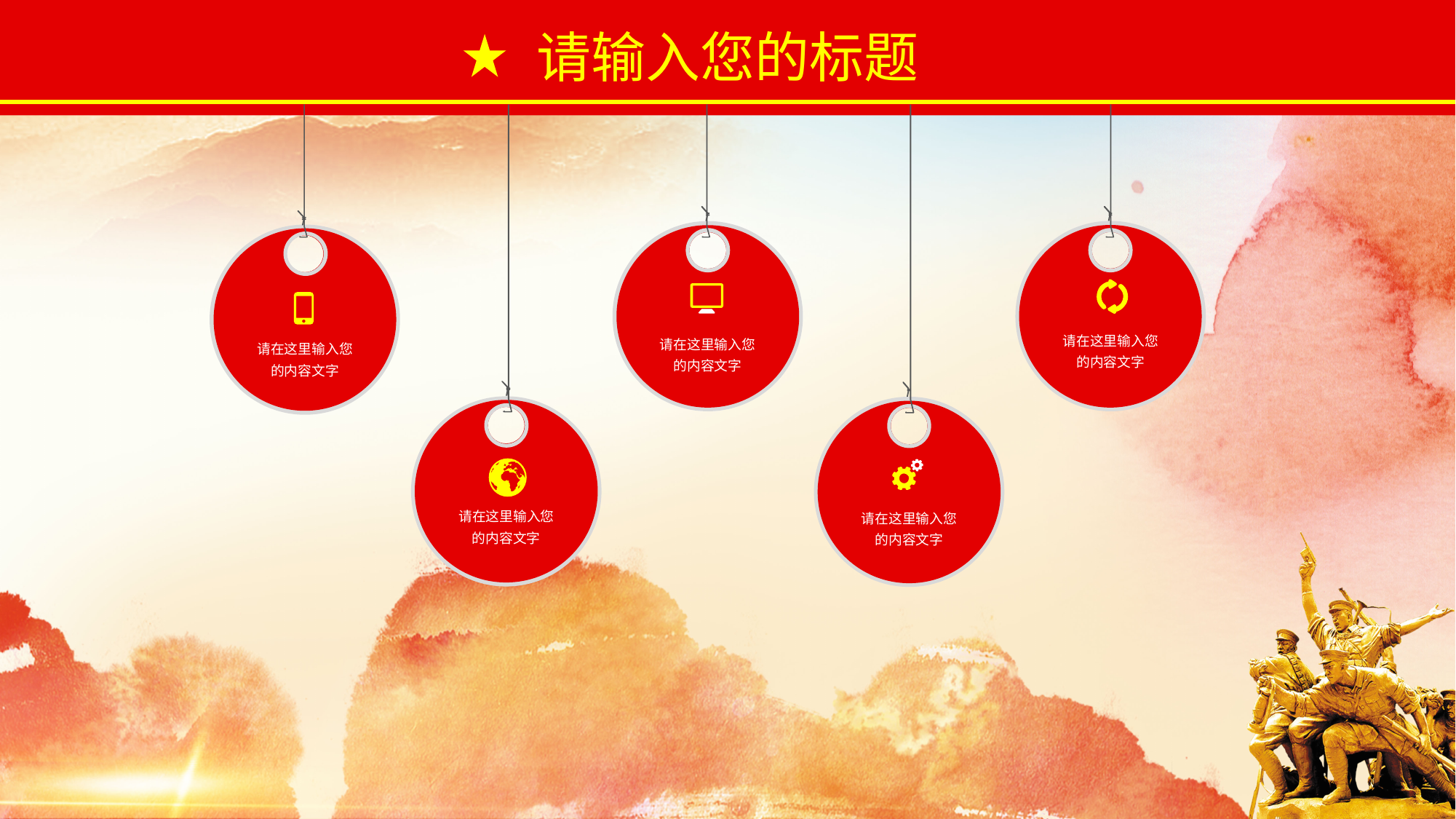

请输入您的标题

请在这里输入您的内容文字
请在这里输入您的内容文字
请在这里输入您的内容文字
请在这里输入您的内容文字
请在这里输入您的内容文字